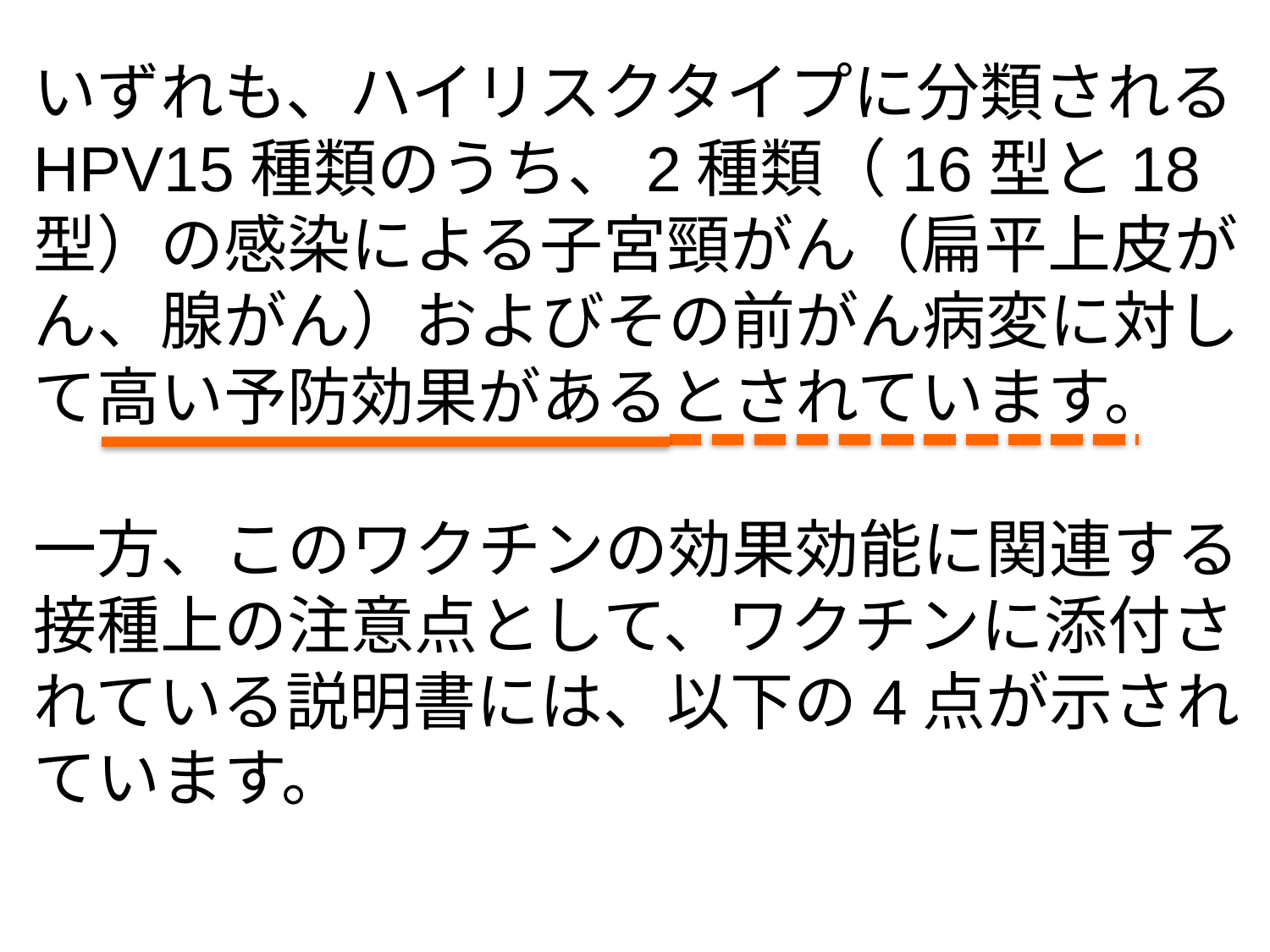

いずれも、ハイリスクタイプに分類されるHPV15種類のうち、2種類（16型と18型）の感染による子宮頸がん（扁平上皮がん、腺がん）およびその前がん病変に対して高い予防効果があるとされています。

一方、このワクチンの効果効能に関連する接種上の注意点として、ワクチンに添付されている説明書には、以下の4点が示されています。